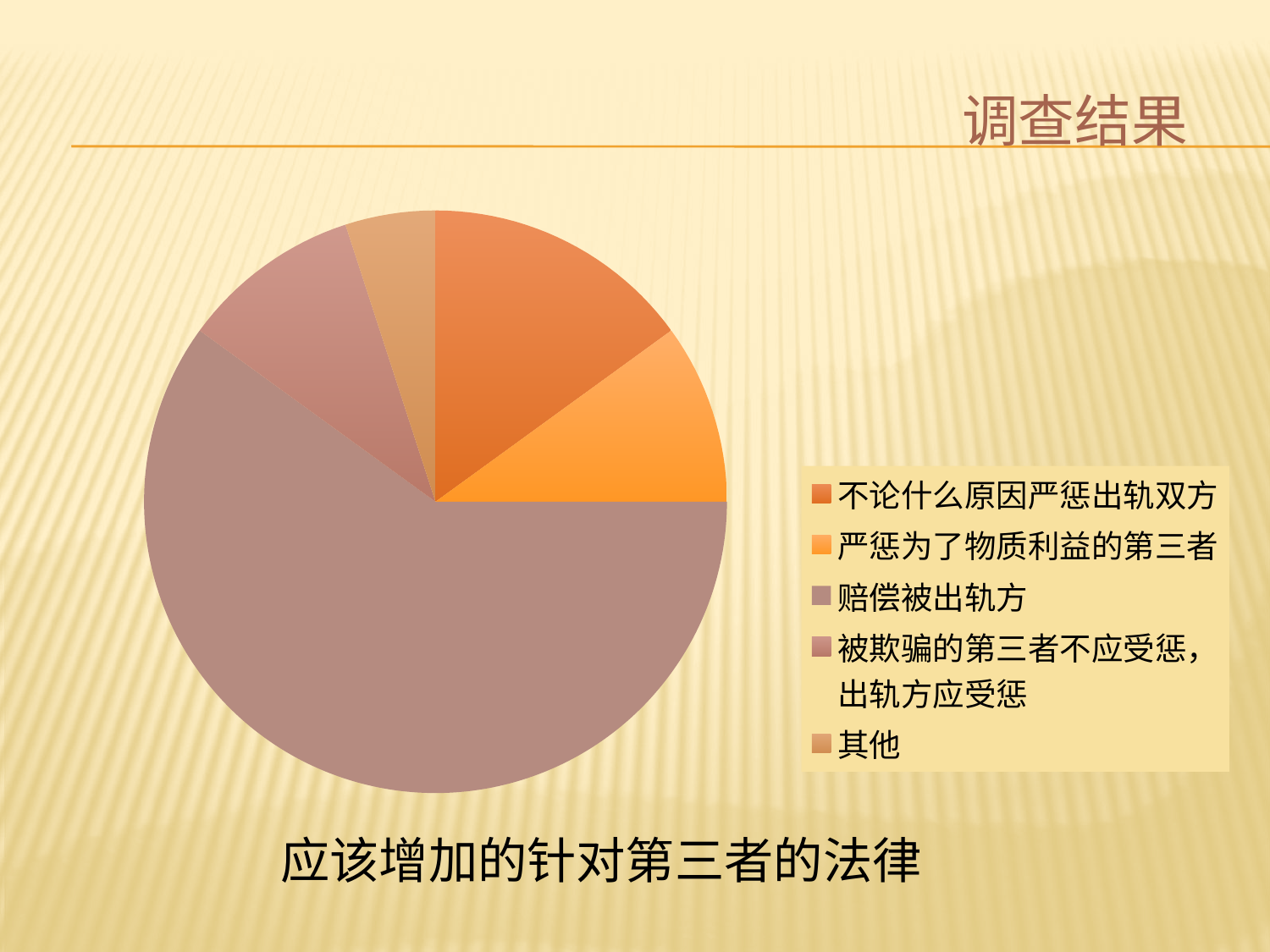

#
调查结果

### Chart

| Category |  |
|---|---|
| 不论什么原因严惩出轨双方 | 0.15000000000000005 |
| 严惩为了物质利益的第三者 | 0.1 |
| 赔偿被出轨方 | 0.6000000000000002 |
| 被欺骗的第三者不应受惩，出轨方应受惩 | 0.1 |
| 其他 | 0.05 |
应该增加的针对第三者的法律